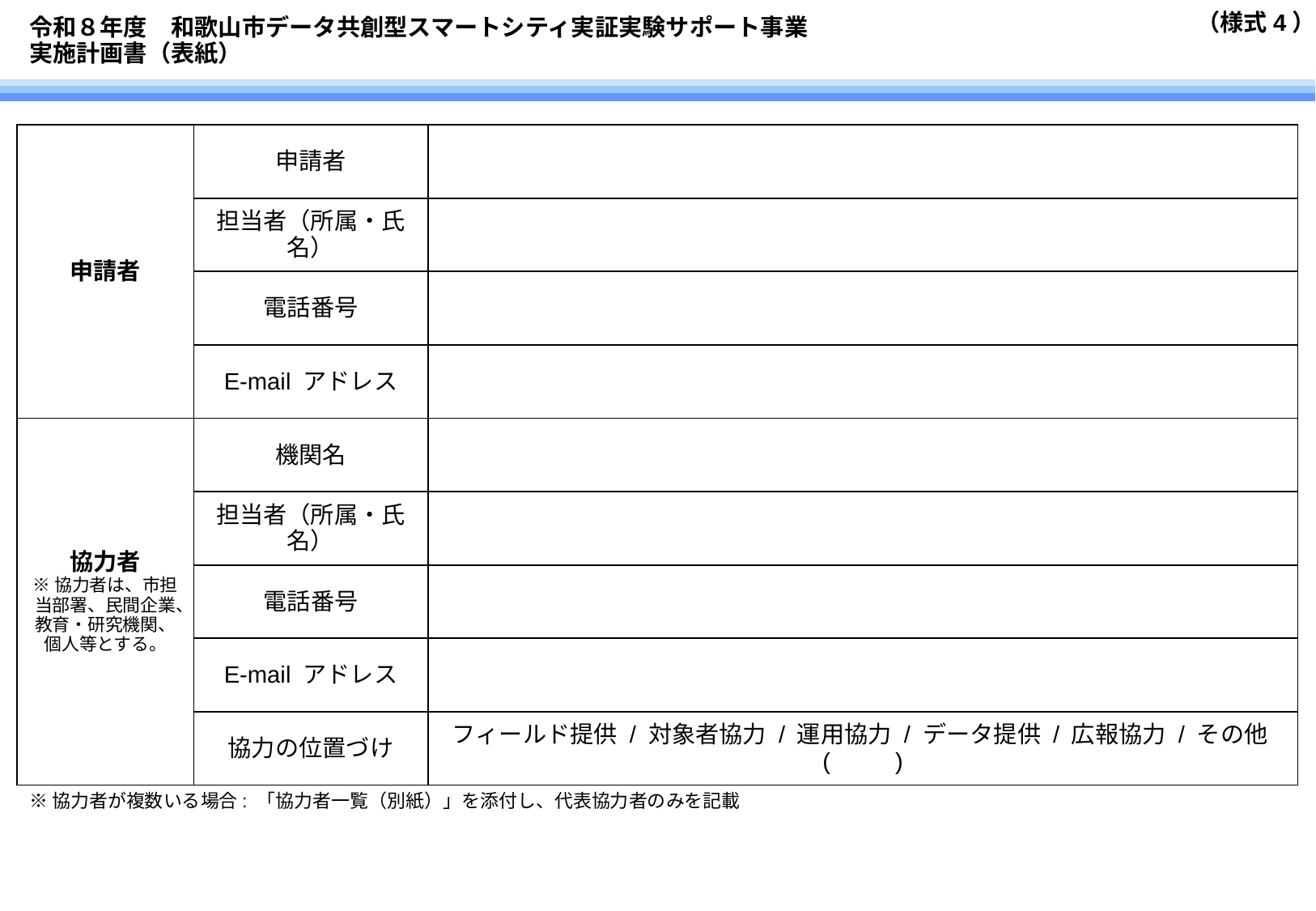

# 令和８年度　和歌山市データ共創型スマートシティ実証実験サポート事業 実施計画書（表紙）
| 申請者 | 申請者 |  |
| --- | --- | --- |
|  | 担当者（所属・氏名） |  |
|  | 電話番号 |  |
|  | E-mail アドレス |  |
| 協力者 ※協力者は、市担当部署、民間企業、教育・研究機関、個人等とする。 | 機関名 |  |
|  | 担当者（所属・氏名） |  |
|  | 電話番号 |  |
|  | E-mail アドレス |  |
|  | 協力の位置づけ | フィールド提供 / 対象者協力 / 運用協力 / データ提供 / 広報協力 / その他(　　 ) |
| ※協力者が複数いる場合: 「協力者一覧（別紙）」を添付し、代表協力者のみを記載 |  |  |